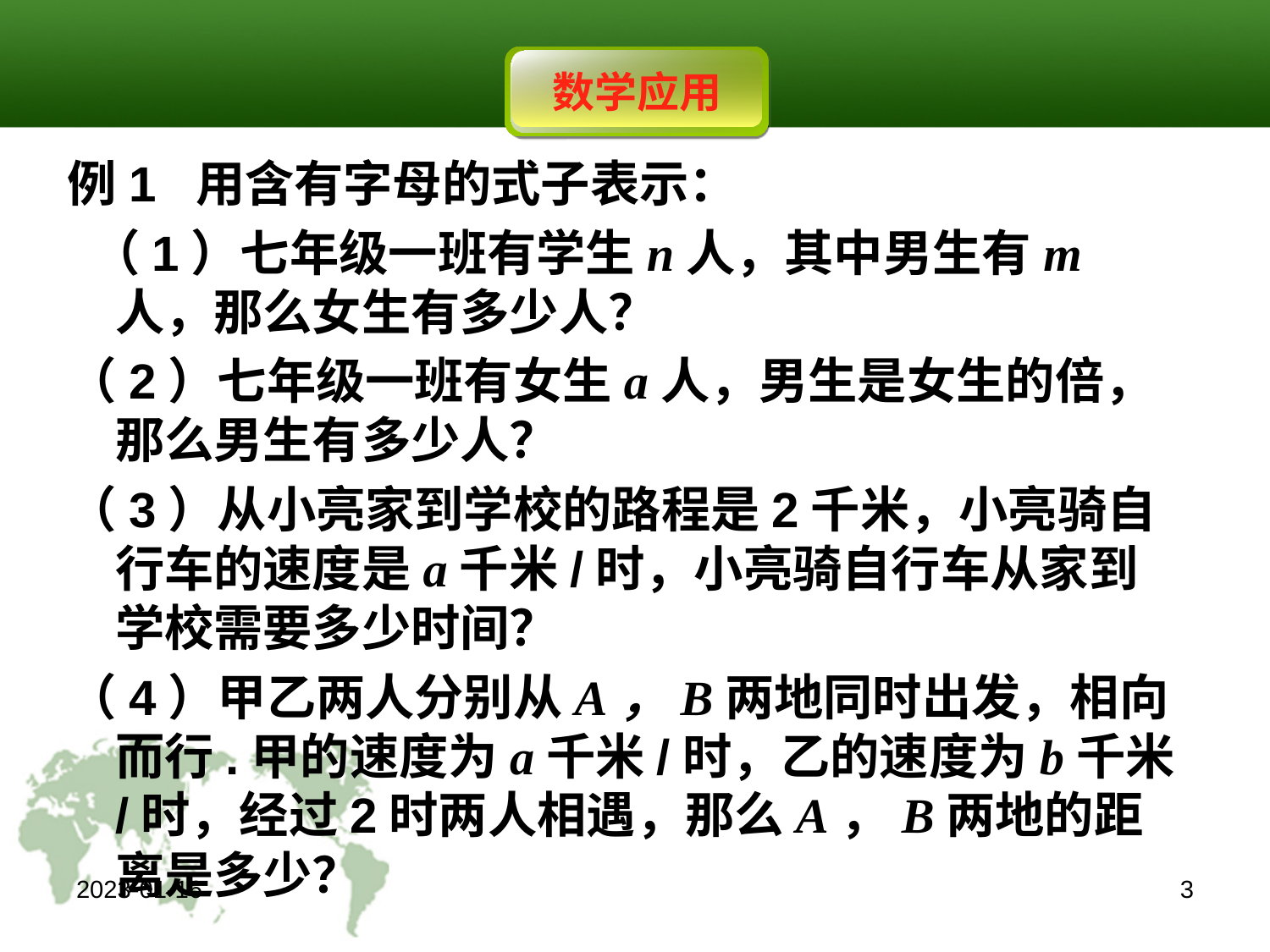

数学应用
例1  用含有字母的式子表示：
 （1）七年级一班有学生n人，其中男生有m人，那么女生有多少人？
（2）七年级一班有女生a人，男生是女生的倍，那么男生有多少人？
（3）从小亮家到学校的路程是2千米，小亮骑自行车的速度是a千米/时，小亮骑自行车从家到学校需要多少时间？
（4）甲乙两人分别从A，B两地同时出发，相向而行.甲的速度为a千米/时，乙的速度为b千米/时，经过2时两人相遇，那么A，B两地的距离是多少？
2023-01-16
3